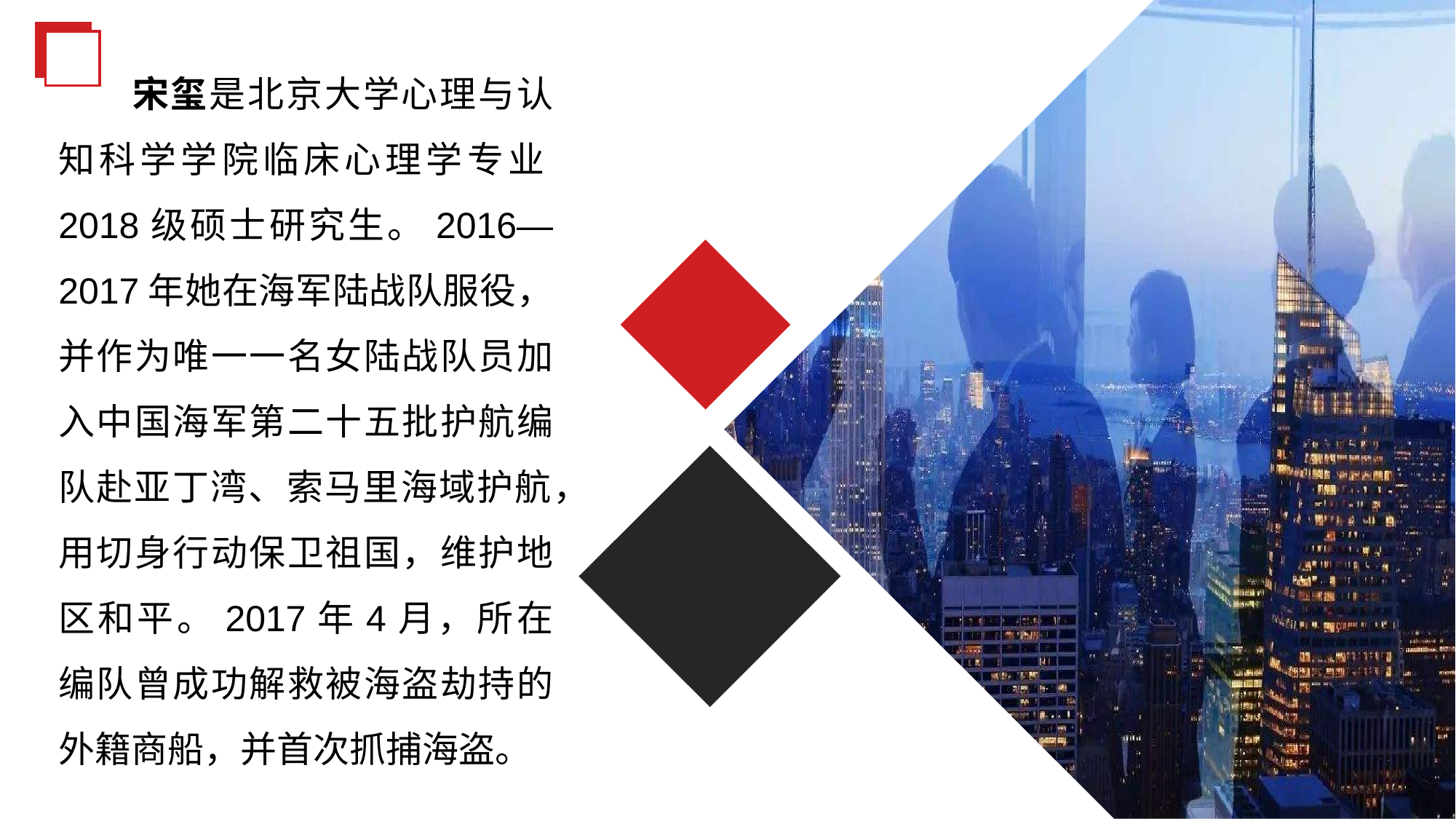

宋玺是北京大学心理与认知科学学院临床心理学专业2018级硕士研究生。2016—2017年她在海军陆战队服役，并作为唯一一名女陆战队员加入中国海军第二十五批护航编队赴亚丁湾、索马里海域护航，用切身行动保卫祖国，维护地区和平。2017年4月，所在编队曾成功解救被海盗劫持的外籍商船，并首次抓捕海盗。